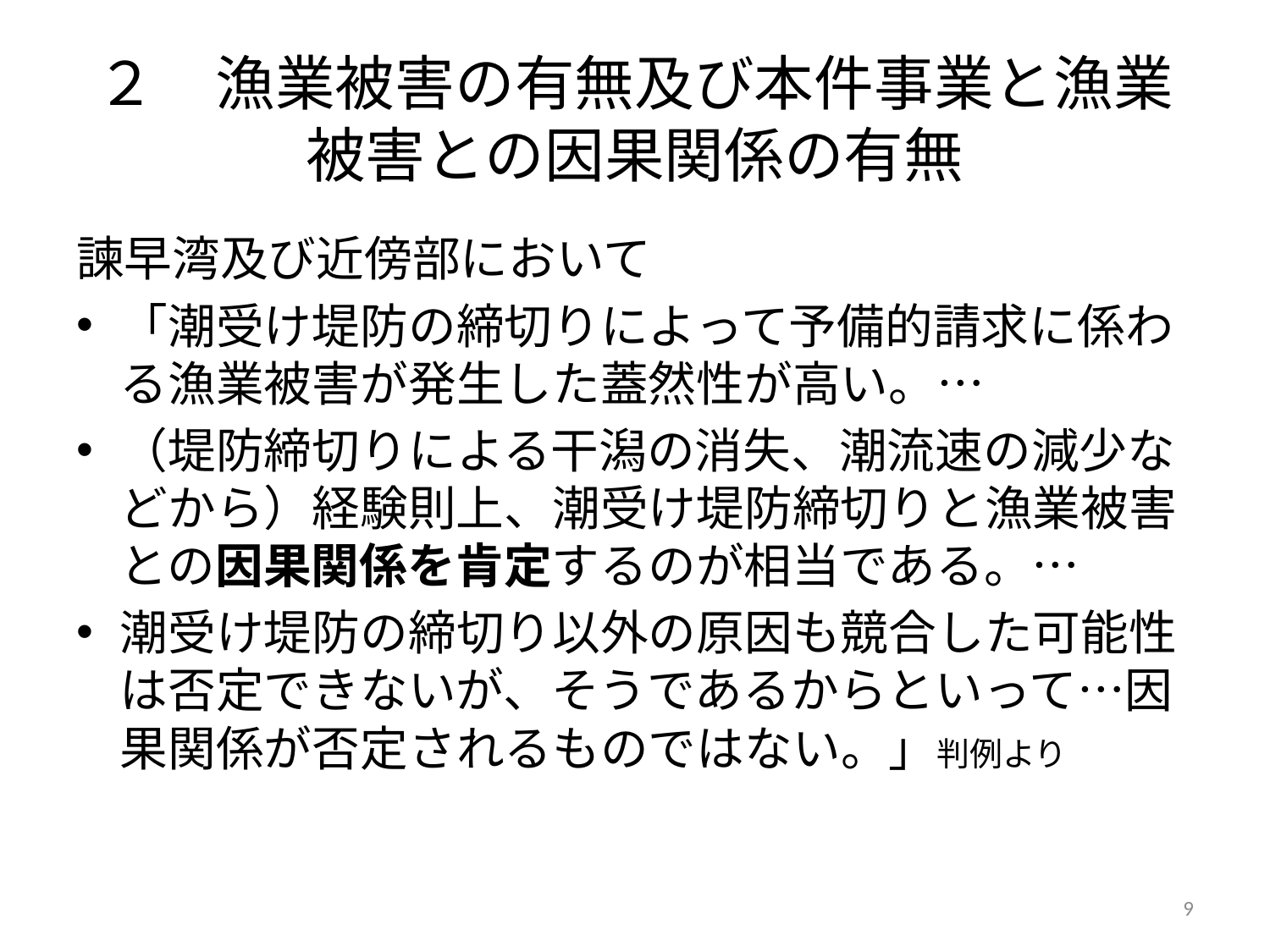

# ２　漁業被害の有無及び本件事業と漁業被害との因果関係の有無
諫早湾及び近傍部において
「潮受け堤防の締切りによって予備的請求に係わる漁業被害が発生した蓋然性が高い。…
（堤防締切りによる干潟の消失、潮流速の減少などから）経験則上、潮受け堤防締切りと漁業被害との因果関係を肯定するのが相当である。…
潮受け堤防の締切り以外の原因も競合した可能性は否定できないが、そうであるからといって…因果関係が否定されるものではない。」判例より

9